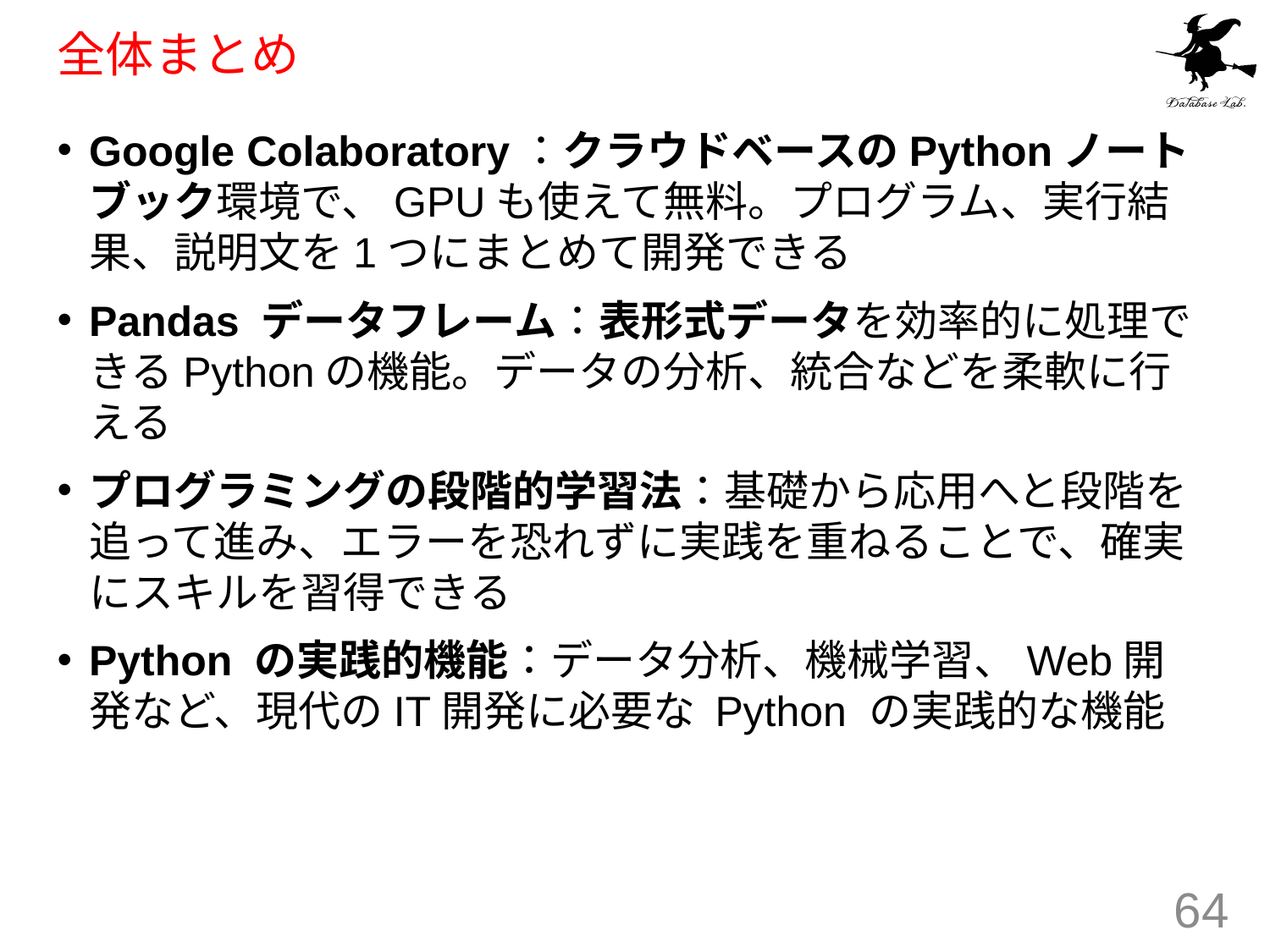

# 全体まとめ
Google Colaboratory：クラウドベースのPythonノートブック環境で、GPUも使えて無料。プログラム、実行結果、説明文を1つにまとめて開発できる
Pandas データフレーム：表形式データを効率的に処理できるPythonの機能。データの分析、統合などを柔軟に行える
プログラミングの段階的学習法：基礎から応用へと段階を追って進み、エラーを恐れずに実践を重ねることで、確実にスキルを習得できる
Python の実践的機能：データ分析、機械学習、Web開発など、現代のIT開発に必要な Python の実践的な機能
64